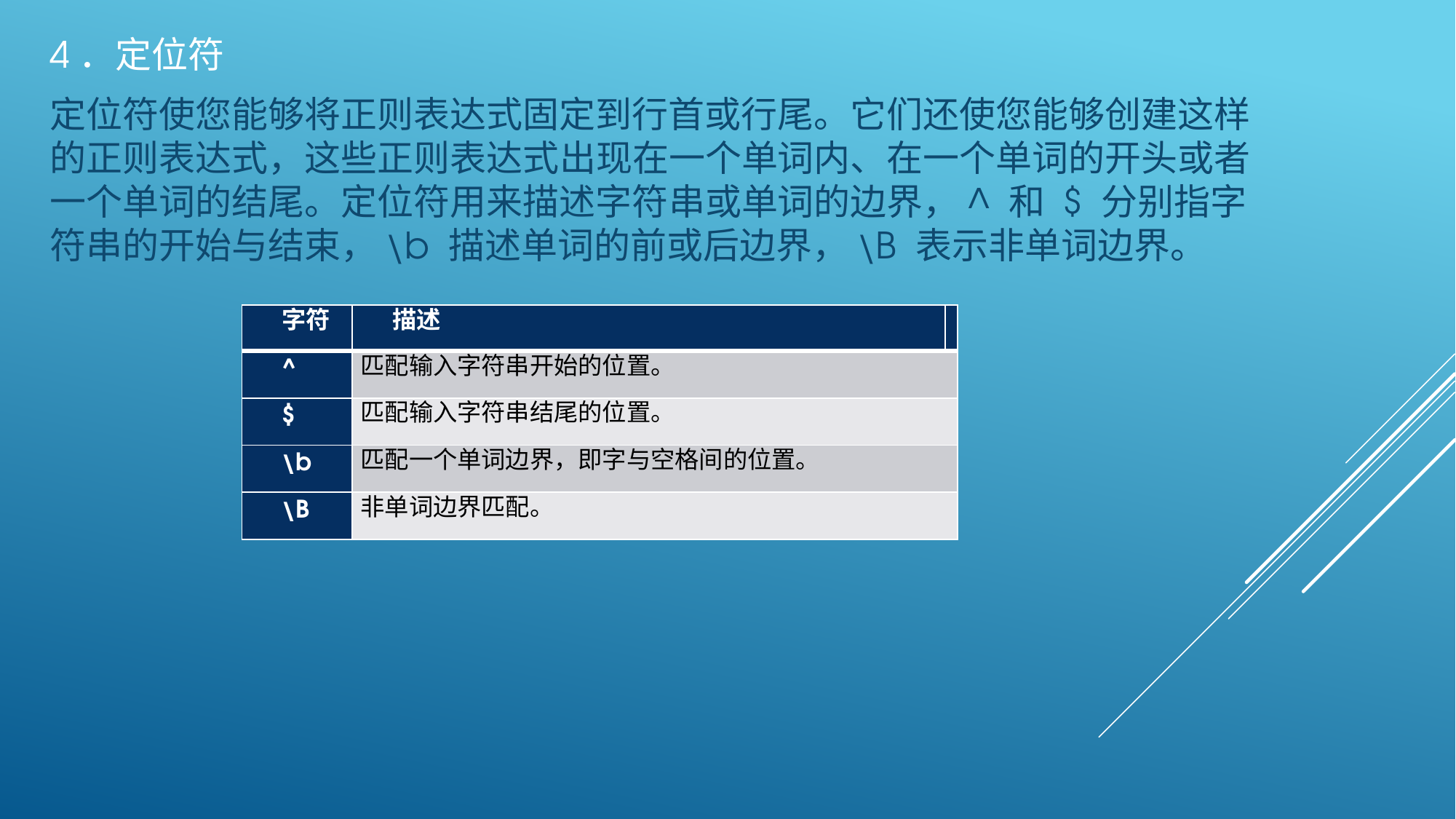

4．定位符
定位符使您能够将正则表达式固定到行首或行尾。它们还使您能够创建这样的正则表达式，这些正则表达式出现在一个单词内、在一个单词的开头或者一个单词的结尾。定位符用来描述字符串或单词的边界，^ 和 $ 分别指字符串的开始与结束，\b 描述单词的前或后边界，\B 表示非单词边界。

| 字符 | 描述 |  |
| --- | --- | --- |
| ^ | 匹配输入字符串开始的位置。 |  |
| $ | 匹配输入字符串结尾的位置。 |  |
| \b | 匹配一个单词边界，即字与空格间的位置。 |  |
| \B | 非单词边界匹配。 |  |